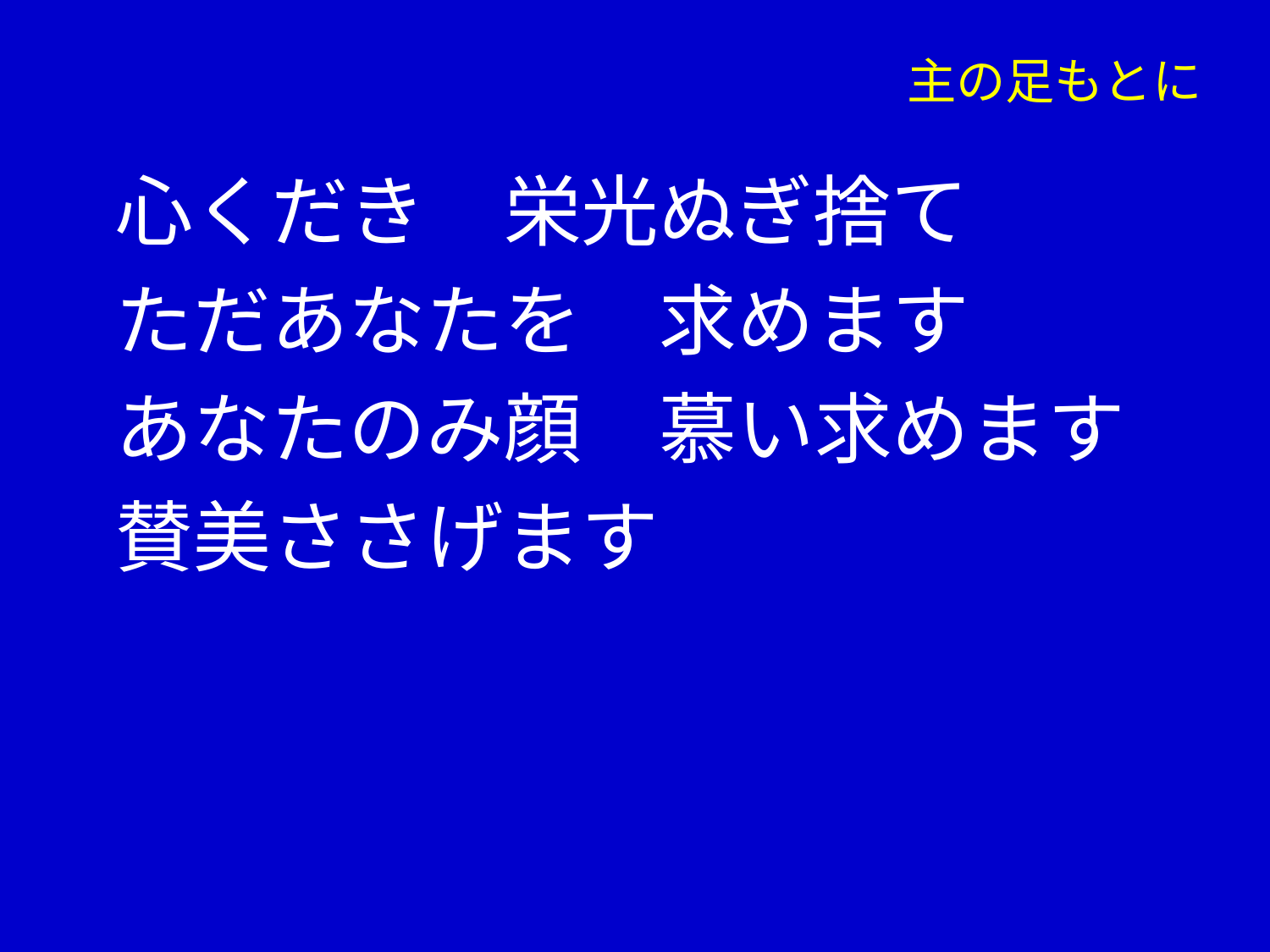

# 主の足もとに
心くだき　栄光ぬぎ捨て
ただあなたを　求めます
あなたのみ顔　慕い求めます
賛美ささげます